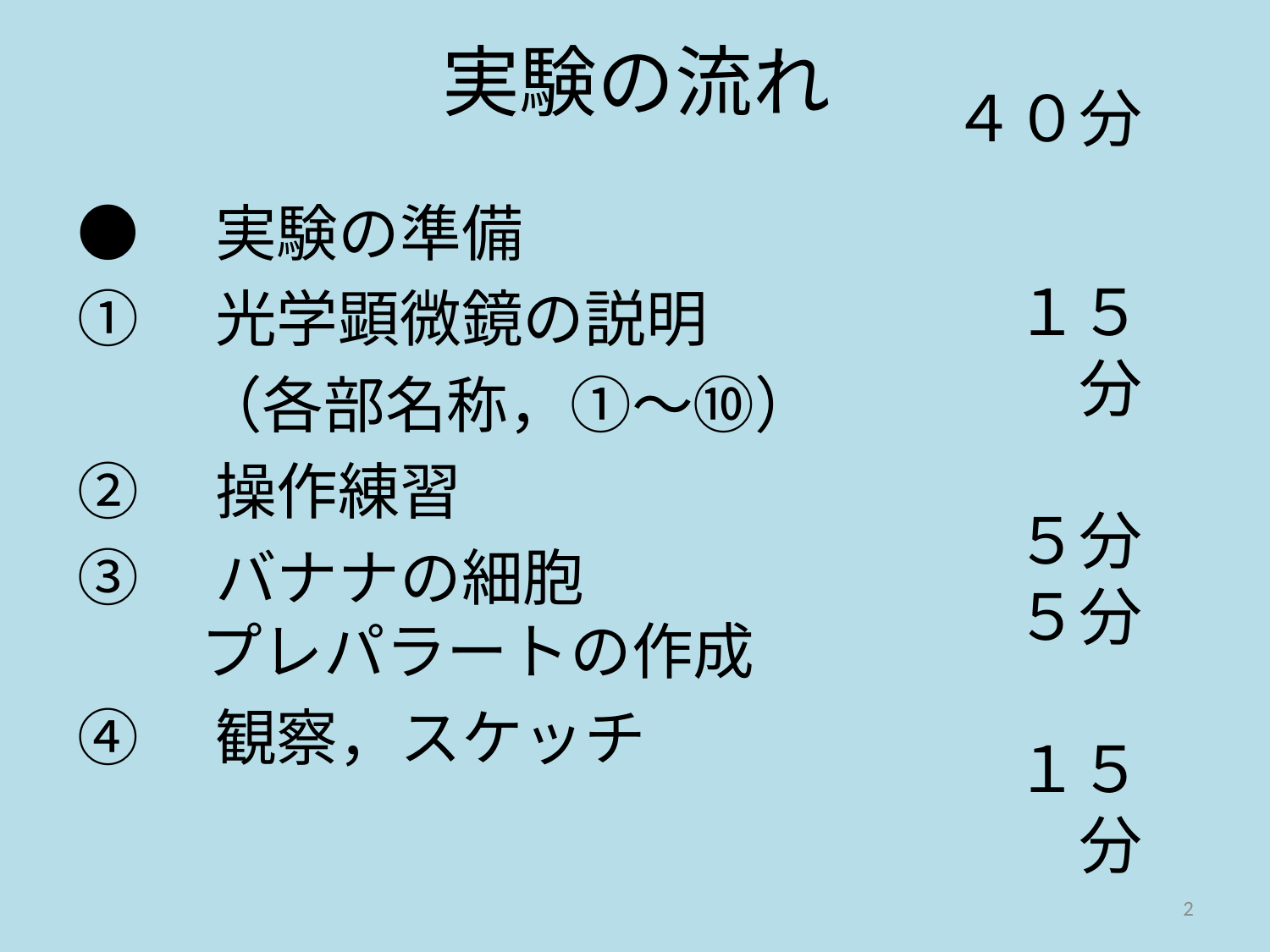

# 実験の流れ
４０分
●　実験の準備
①　光学顕微鏡の説明
　　（各部名称，①～⑩）
②　操作練習
③　バナナの細胞
　　プレパラートの作成
④　観察，スケッチ
１５分

５分
５分

１５分
2